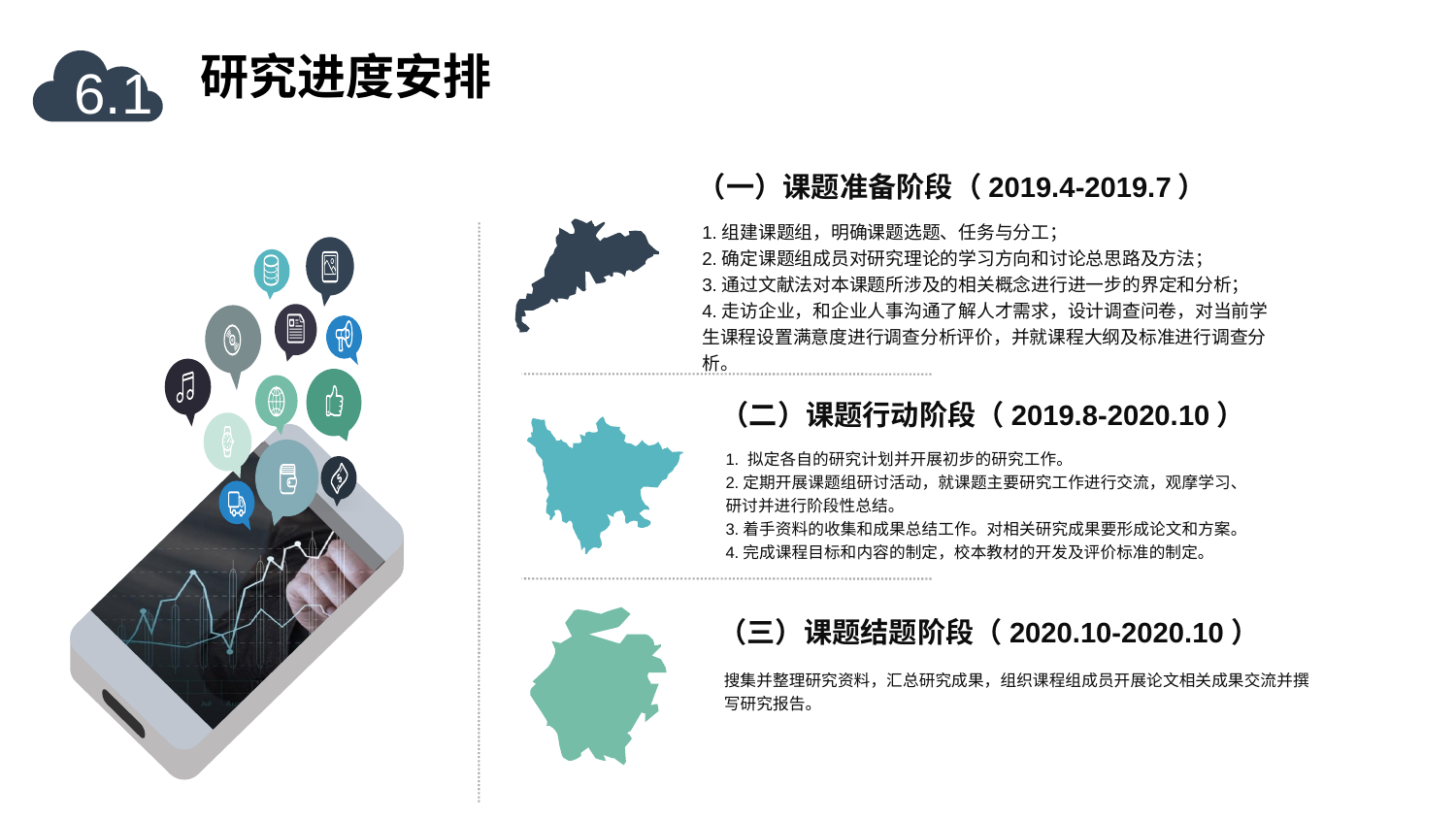

研究进度安排

6.1

（一）课题准备阶段（2019.4-2019.7）
1.组建课题组，明确课题选题、任务与分工；
2.确定课题组成员对研究理论的学习方向和讨论总思路及方法；
3.通过文献法对本课题所涉及的相关概念进行进一步的界定和分析；
4.走访企业，和企业人事沟通了解人才需求，设计调查问卷，对当前学生课程设置满意度进行调查分析评价，并就课程大纲及标准进行调查分析。

（二）课题行动阶段（2019.8-2020.10）
1. 拟定各自的研究计划并开展初步的研究工作。
2.定期开展课题组研讨活动，就课题主要研究工作进行交流，观摩学习、研讨并进行阶段性总结。
3.着手资料的收集和成果总结工作。对相关研究成果要形成论文和方案。
4.完成课程目标和内容的制定，校本教材的开发及评价标准的制定。

（三）课题结题阶段（2020.10-2020.10）
搜集并整理研究资料，汇总研究成果，组织课程组成员开展论文相关成果交流并撰写研究报告。